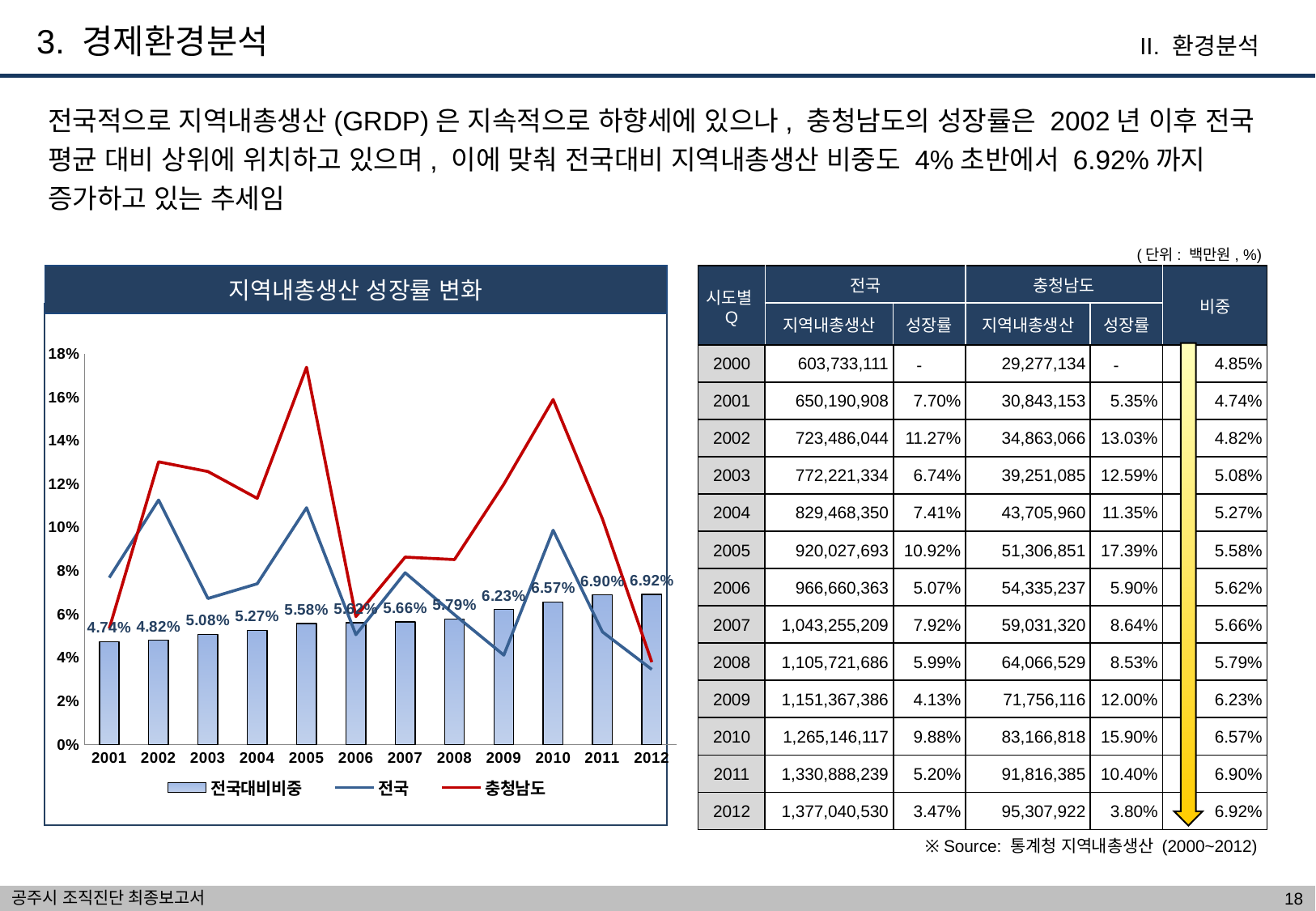

3. 경제환경분석
II. 환경분석
전국적으로 지역내총생산(GRDP)은 지속적으로 하향세에 있으나, 충청남도의 성장률은 2002년 이후 전국 평균 대비 상위에 위치하고 있으며, 이에 맞춰 전국대비 지역내총생산 비중도 4%초반에서 6.92%까지 증가하고 있는 추세임
(단위: 백만원, %)
지역내총생산 성장률 변화
| 시도별Q | 전국 |  | 충청남도 |  | 비중 |
| --- | --- | --- | --- | --- | --- |
|  | 지역내총생산 | 성장률 | 지역내총생산 | 성장률 |  |
| 2000 | 603,733,111 | - | 29,277,134 | - | 4.85% |
| 2001 | 650,190,908 | 7.70% | 30,843,153 | 5.35% | 4.74% |
| 2002 | 723,486,044 | 11.27% | 34,863,066 | 13.03% | 4.82% |
| 2003 | 772,221,334 | 6.74% | 39,251,085 | 12.59% | 5.08% |
| 2004 | 829,468,350 | 7.41% | 43,705,960 | 11.35% | 5.27% |
| 2005 | 920,027,693 | 10.92% | 51,306,851 | 17.39% | 5.58% |
| 2006 | 966,660,363 | 5.07% | 54,335,237 | 5.90% | 5.62% |
| 2007 | 1,043,255,209 | 7.92% | 59,031,320 | 8.64% | 5.66% |
| 2008 | 1,105,721,686 | 5.99% | 64,066,529 | 8.53% | 5.79% |
| 2009 | 1,151,367,386 | 4.13% | 71,756,116 | 12.00% | 6.23% |
| 2010 | 1,265,146,117 | 9.88% | 83,166,818 | 15.90% | 6.57% |
| 2011 | 1,330,888,239 | 5.20% | 91,816,385 | 10.40% | 6.90% |
| 2012 | 1,377,040,530 | 3.47% | 95,307,922 | 3.80% | 6.92% |

### Chart

| Category | 전국대비비중 | 전국 | 충청남도 |
|---|---|---|---|
| 2001 | 0.047437072128360194 | 0.07695088467659016 | 0.0534894911503299 |
| 2002 | 0.048187613692242004 | 0.11272863877081576 | 0.1303340485325868 |
| 2003 | 0.05082880162955972 | 0.06736175549503759 | 0.12586440332012144 |
| 2004 | 0.05269153428217011 | 0.07413291174366955 | 0.11349686257080592 |
| 2005 | 0.0557666376679393 | 0.10917757500934183 | 0.1739097139154477 |
| 2006 | 0.05620923240441172 | 0.05068615907412691 | 0.05902498284293552 |
| 2007 | 0.056583776904007926 | 0.0792365642905755 | 0.08642794730057055 |
| 2008 | 0.0579409175122217 | 0.059876506209709524 | 0.08529724559776172 |
| 2009 | 0.06232251918242252 | 0.041281364540407456 | 0.12002502898198407 |
| 2010 | 0.06573692704935317 | 0.0988205262572917 | 0.1590206192319551 |
| 2011 | 0.06898880184634427 | 0.05196405467843682 | 0.10400262037198676 |
| 2012 | 0.06921214003773801 | 0.034677811139632454 | 0.03802738476362391 |
※ Source: 통계청 지역내총생산 (2000~2012)